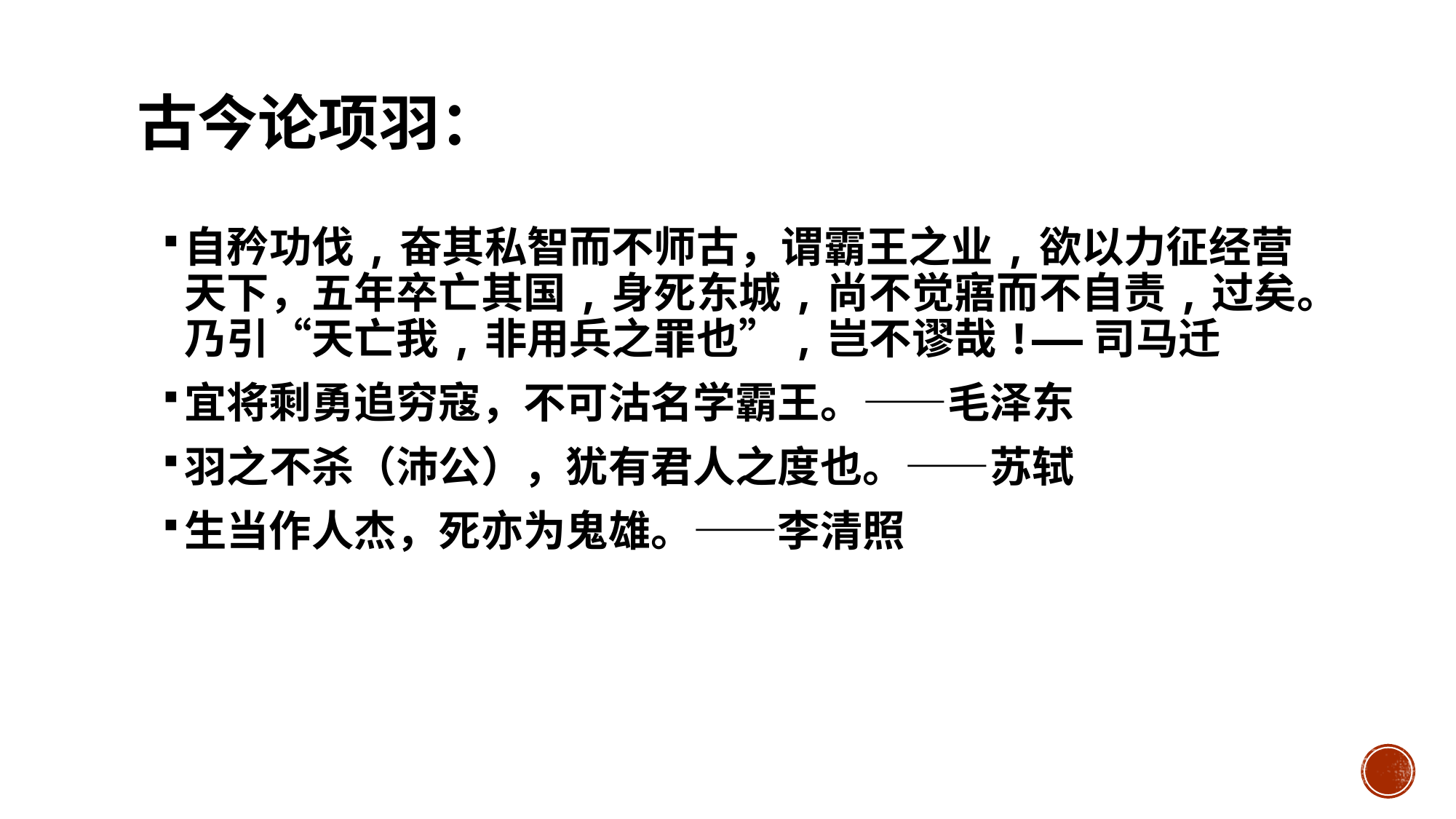

古今论项羽：
自矜功伐,奋其私智而不师古，谓霸王之业,欲以力征经营天下，五年卒亡其国,身死东城,尚不觉寤而不自责,过矣。乃引“天亡我,非用兵之罪也”,岂不谬哉!——司马迁
宜将剩勇追穷寇，不可沽名学霸王。——毛泽东
羽之不杀（沛公），犹有君人之度也。——苏轼
生当作人杰，死亦为鬼雄。——李清照